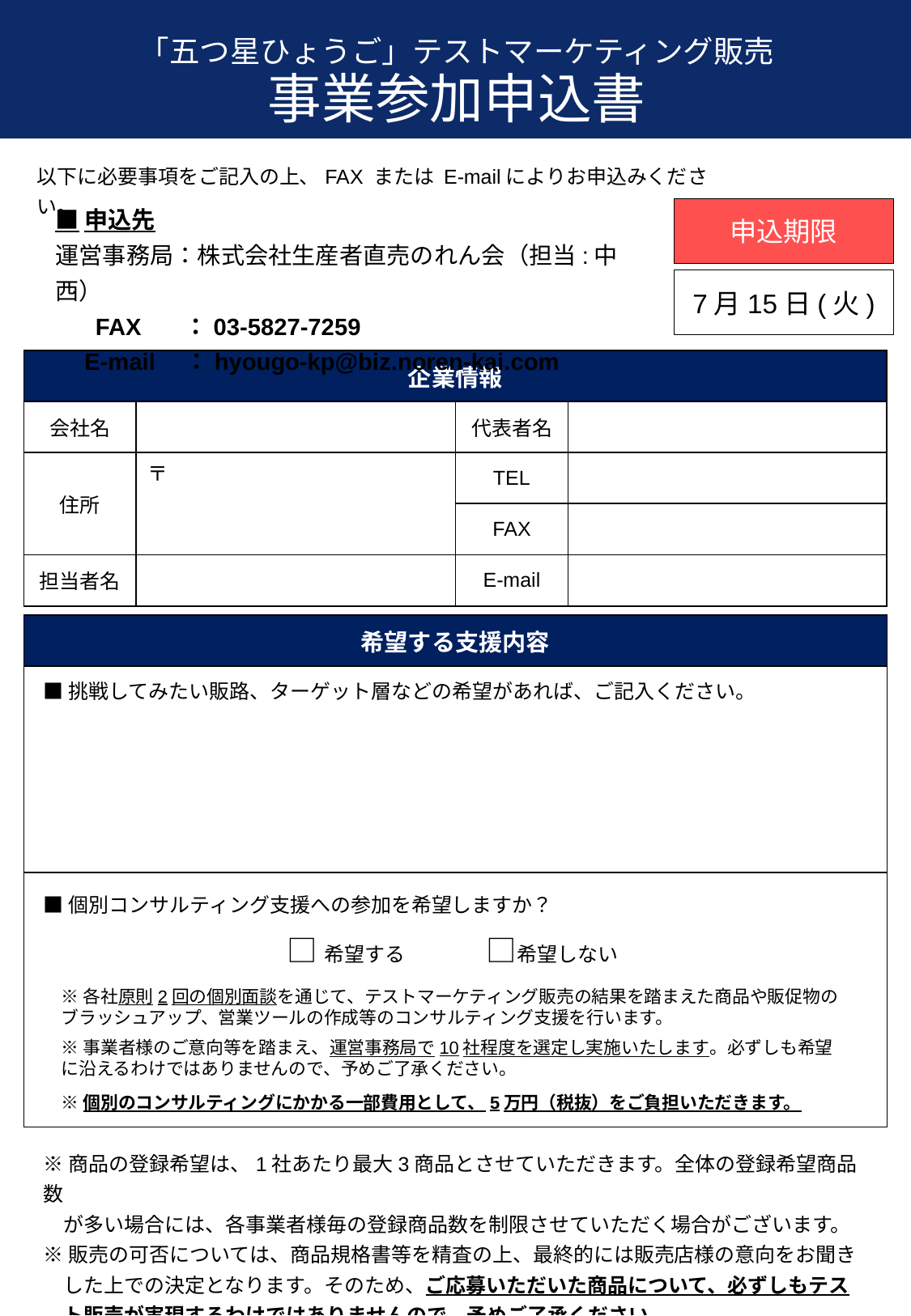

「五つ星ひょうご」テストマーケティング販売
事業参加申込書
以下に必要事項をご記入の上、FAX または E-mailによりお申込みください。
■申込先
運営事務局：株式会社生産者直売のれん会（担当:中西）
　  FAX  　：03-5827-7259
　E-mail　：hyougo-kp@biz.noren-kai.com
申込期限
7月15日(火)
| 企業情報 |  |  |  |
| --- | --- | --- | --- |
| 会社名 |  | 代表者名 |  |
| 住所 |  | TEL |  |
|  |  | FAX |  |
| 担当者名 |  | E-mail |  |
〒

| 希望する支援内容 |
| --- |
|  |
|  |
■挑戦してみたい販路、ターゲット層などの希望があれば、ご記入ください。

■個別コンサルティング支援への参加を希望しますか？
□希望する　　　　□希望しない
※各社原則2回の個別面談を通じて、テストマーケティング販売の結果を踏まえた商品や販促物のブラッシュアップ、営業ツールの作成等のコンサルティング支援を行います。
※事業者様のご意向等を踏まえ、運営事務局で10社程度を選定し実施いたします。必ずしも希望に沿えるわけではありませんので、予めご了承ください。
※個別のコンサルティングにかかる一部費用として、5万円（税抜）をご負担いただきます。
※商品の登録希望は、1社あたり最大3商品とさせていただきます。全体の登録希望商品数
　が多い場合には、各事業者様毎の登録商品数を制限させていただく場合がございます。
※販売の可否については、商品規格書等を精査の上、最終的には販売店様の意向をお聞き
　した上での決定となります。そのため、ご応募いただいた商品について、必ずしもテス
　ト販売が実現するわけではありませんので、予めご了承ください。